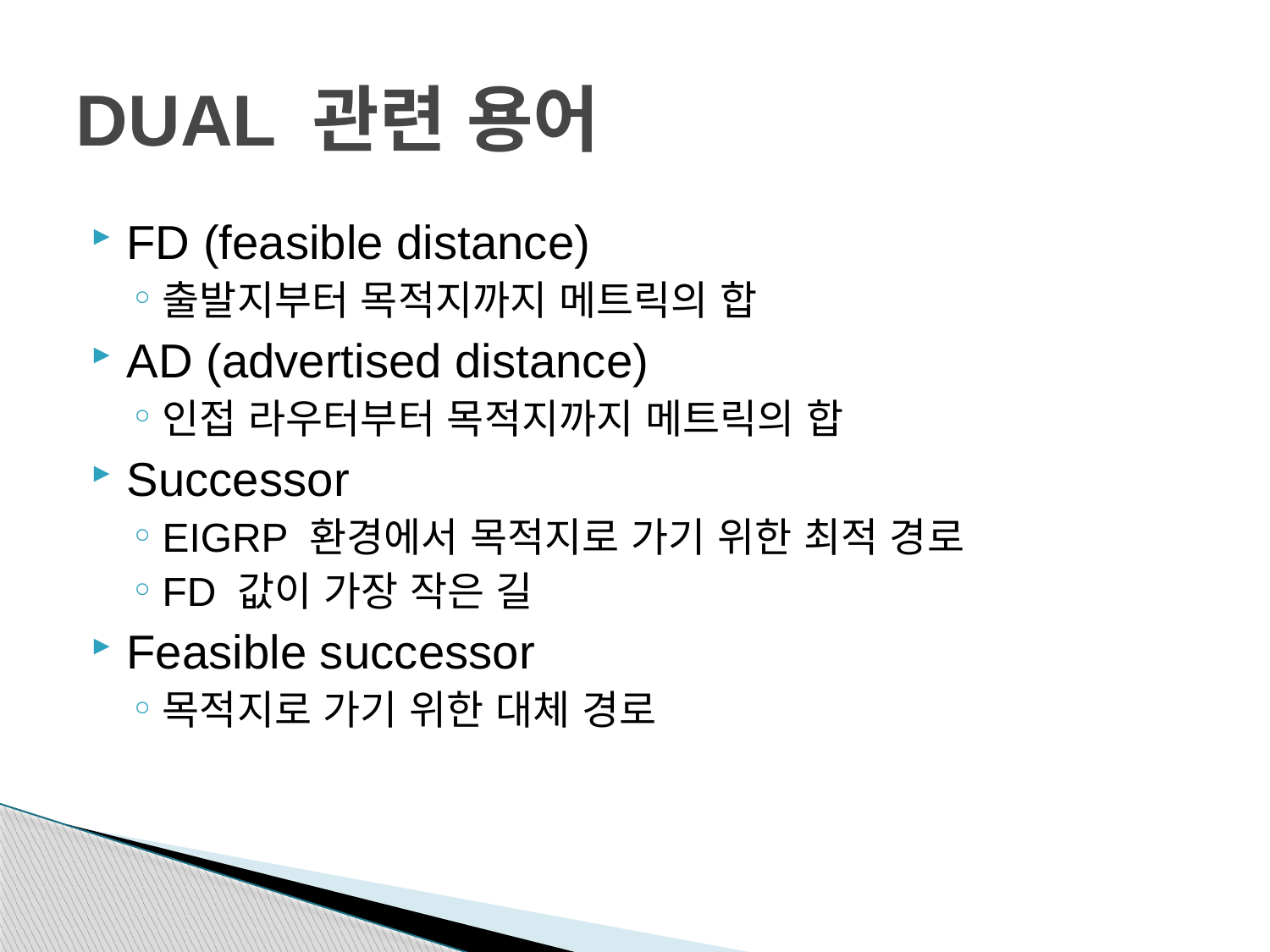

# DUAL 관련 용어
FD (feasible distance)
출발지부터 목적지까지 메트릭의 합
AD (advertised distance)
인접 라우터부터 목적지까지 메트릭의 합
Successor
EIGRP 환경에서 목적지로 가기 위한 최적 경로
FD 값이 가장 작은 길
Feasible successor
목적지로 가기 위한 대체 경로